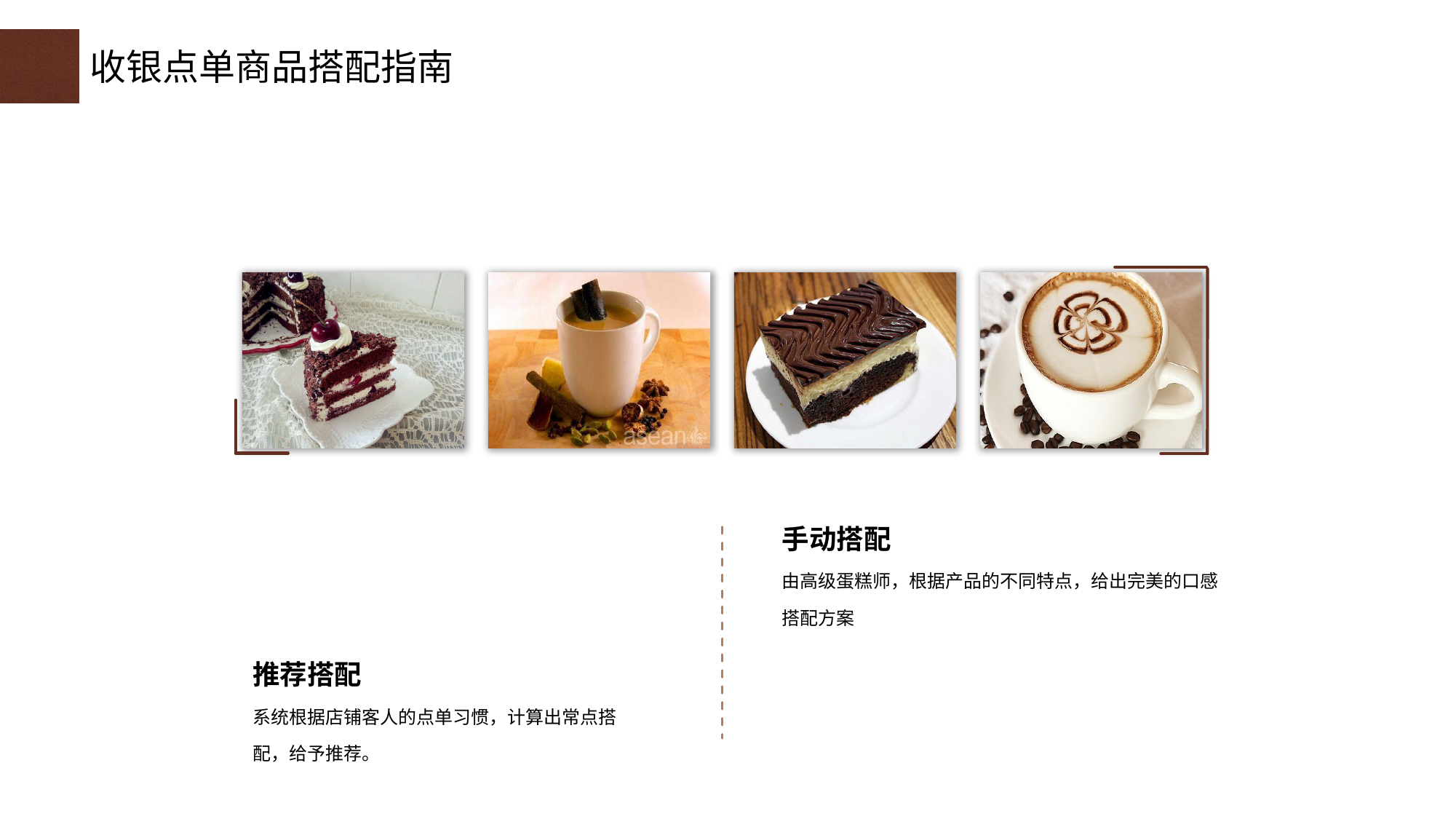

收银点单商品搭配指南

手动搭配
由高级蛋糕师，根据产品的不同特点，给出完美的口感搭配方案
推荐搭配
系统根据店铺客人的点单习惯，计算出常点搭配，给予推荐。